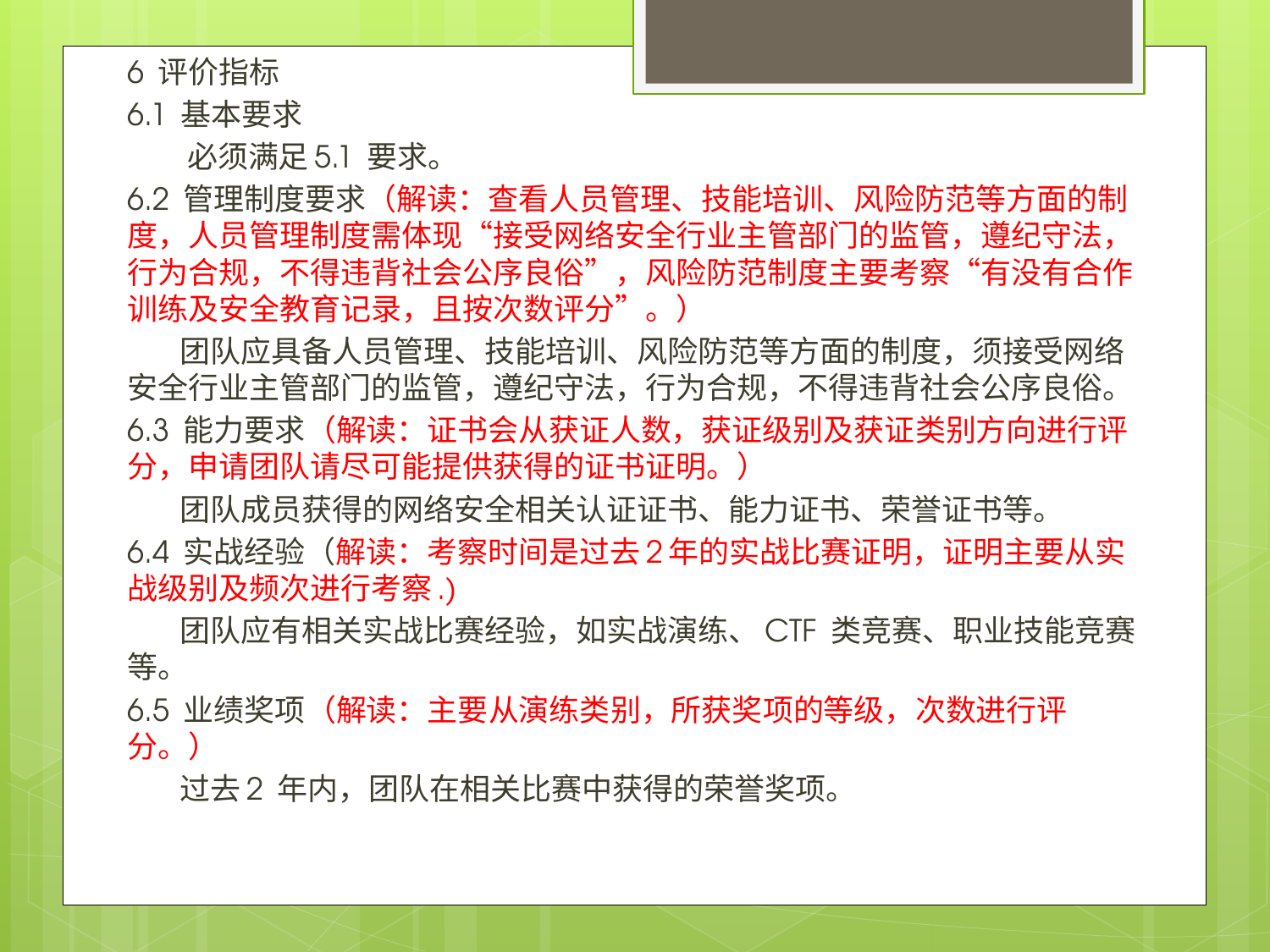

6 评价指标
6.1 基本要求
        必须满足5.1 要求。
6.2 管理制度要求（解读：查看人员管理、技能培训、风险防范等方面的制度，人员管理制度需体现“接受网络安全行业主管部门的监管，遵纪守法，行为合规，不得违背社会公序良俗”，风险防范制度主要考察“有没有合作训练及安全教育记录，且按次数评分”。）
       团队应具备人员管理、技能培训、风险防范等方面的制度，须接受网络安全行业主管部门的监管，遵纪守法，行为合规，不得违背社会公序良俗。
6.3 能力要求（解读：证书会从获证人数，获证级别及获证类别方向进行评分，申请团队请尽可能提供获得的证书证明。）
       团队成员获得的网络安全相关认证证书、能力证书、荣誉证书等。
6.4 实战经验（解读：考察时间是过去2年的实战比赛证明，证明主要从实战级别及频次进行考察.)
       团队应有相关实战比赛经验，如实战演练、CTF 类竞赛、职业技能竞赛等。
6.5 业绩奖项（解读：主要从演练类别，所获奖项的等级，次数进行评分。）
       过去2 年内，团队在相关比赛中获得的荣誉奖项。